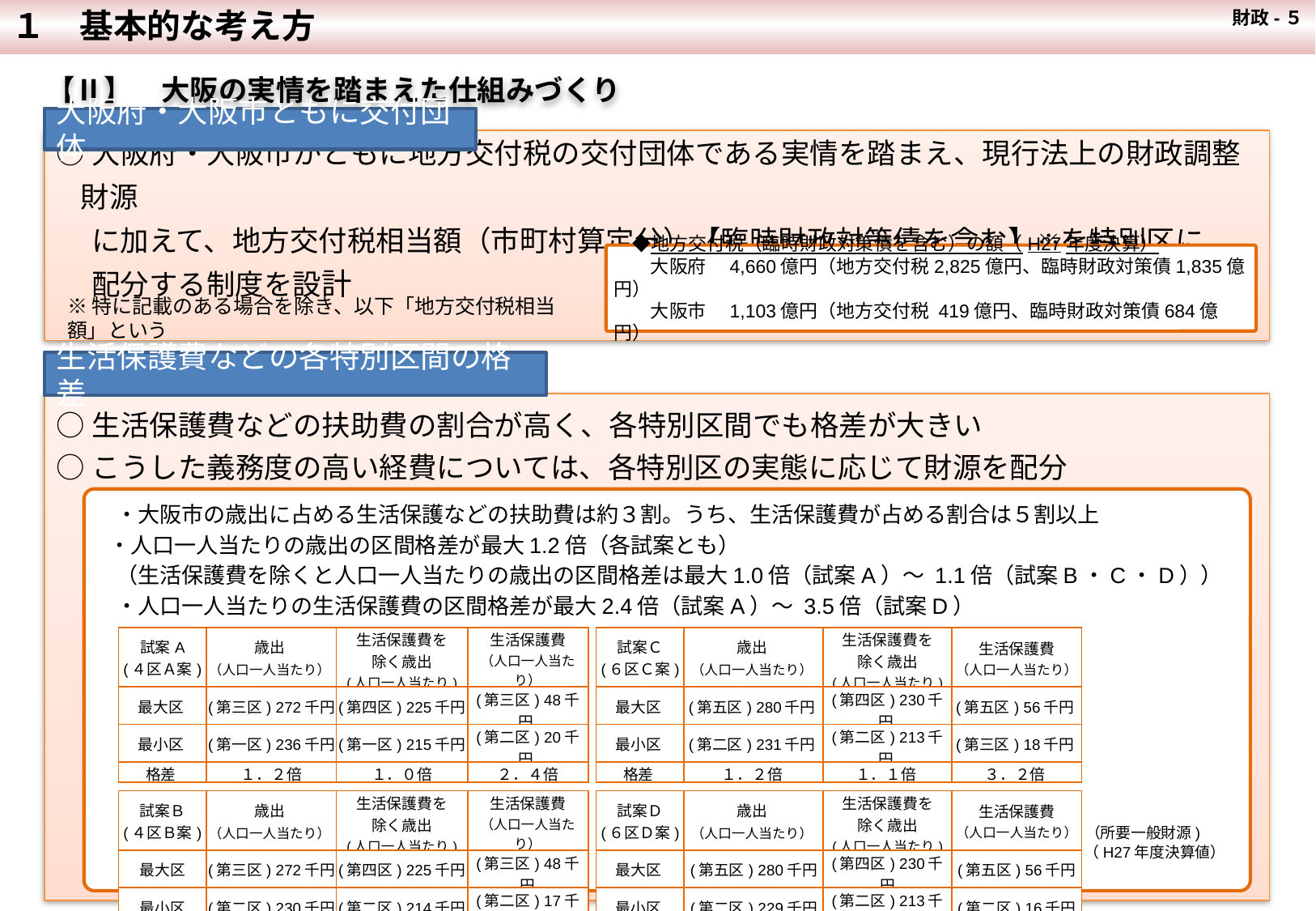

１　基本的な考え方
 財政-５
　　【Ⅱ】　大阪の実情を踏まえた仕組みづくり
大阪府・大阪市ともに交付団体
○大阪府・大阪市がともに地方交付税の交付団体である実情を踏まえ、現行法上の財政調整財源
　 に加えて、地方交付税相当額（市町村算定分）【臨時財政対策債を含む】※を特別区に
　 配分する制度を設計

　◆地方交付税（臨時財政対策債を含む）の額（H27年度決算）
　　大阪府　4,660億円（地方交付税2,825億円、臨時財政対策債1,835億円）
　　大阪市　1,103億円（地方交付税 419億円、臨時財政対策債684億円）
※特に記載のある場合を除き、以下「地方交付税相当額」という
生活保護費などの各特別区間の格差
○生活保護費などの扶助費の割合が高く、各特別区間でも格差が大きい
○こうした義務度の高い経費については、各特別区の実態に応じて財源を配分

　・大阪市の歳出に占める生活保護などの扶助費は約３割。うち、生活保護費が占める割合は５割以上
  ・人口一人当たりの歳出の区間格差が最大1.2倍（各試案とも）
　（生活保護費を除くと人口一人当たりの歳出の区間格差は最大1.0倍（試案A）～ 1.1倍（試案B・C・D））
　・人口一人当たりの生活保護費の区間格差が最大2.4倍（試案A）～ 3.5倍（試案D）

| 試案A (４区Ａ案) | 歳出 （人口一人当たり） | 生活保護費を 除く歳出 (人口一人当たり) | 生活保護費 （人口一人当たり） |  | 試案Ｃ (６区Ｃ案) | 歳出 （人口一人当たり） | 生活保護費を 除く歳出 (人口一人当たり) | 生活保護費 （人口一人当たり） |
| --- | --- | --- | --- | --- | --- | --- | --- | --- |
| 最大区 | (第三区) 272千円 | (第四区) 225千円 | (第三区) 48千円 |  | 最大区 | (第五区) 280千円 | (第四区) 230千円 | (第五区) 56千円 |
| 最小区 | (第一区) 236千円 | (第一区) 215千円 | (第二区) 20千円 |  | 最小区 | (第二区) 231千円 | (第二区) 213千円 | (第三区) 18千円 |
| 格差 | １．２倍 | １．０倍 | ２．４倍 |  | 格差 | １．２倍 | １．１倍 | ３．２倍 |
|  |  |  |  |  |  |  |  |  |
| 試案Ｂ (４区Ｂ案) | 歳出 （人口一人当たり） | 生活保護費を 除く歳出 (人口一人当たり) | 生活保護費 （人口一人当たり） |  | 試案Ｄ (６区Ｄ案) | 歳出 （人口一人当たり） | 生活保護費を 除く歳出 (人口一人当たり) | 生活保護費 （人口一人当たり） |
| 最大区 | (第三区) 272千円 | (第四区) 225千円 | (第三区) 48千円 |  | 最大区 | (第五区) 280千円 | (第四区) 230千円 | (第五区) 56千円 |
| 最小区 | (第二区) 230千円 | (第二区) 214千円 | (第二区) 17千円 |  | 最小区 | (第二区) 229千円 | (第二区) 213千円 | (第二区) 16千円 |
| 格差 | １．２倍 | １．１倍 | ２．８倍 |  | 格差 | １．２倍 | １．１倍 | ３．５倍 |
（所要一般財源)
（H27年度決算値）